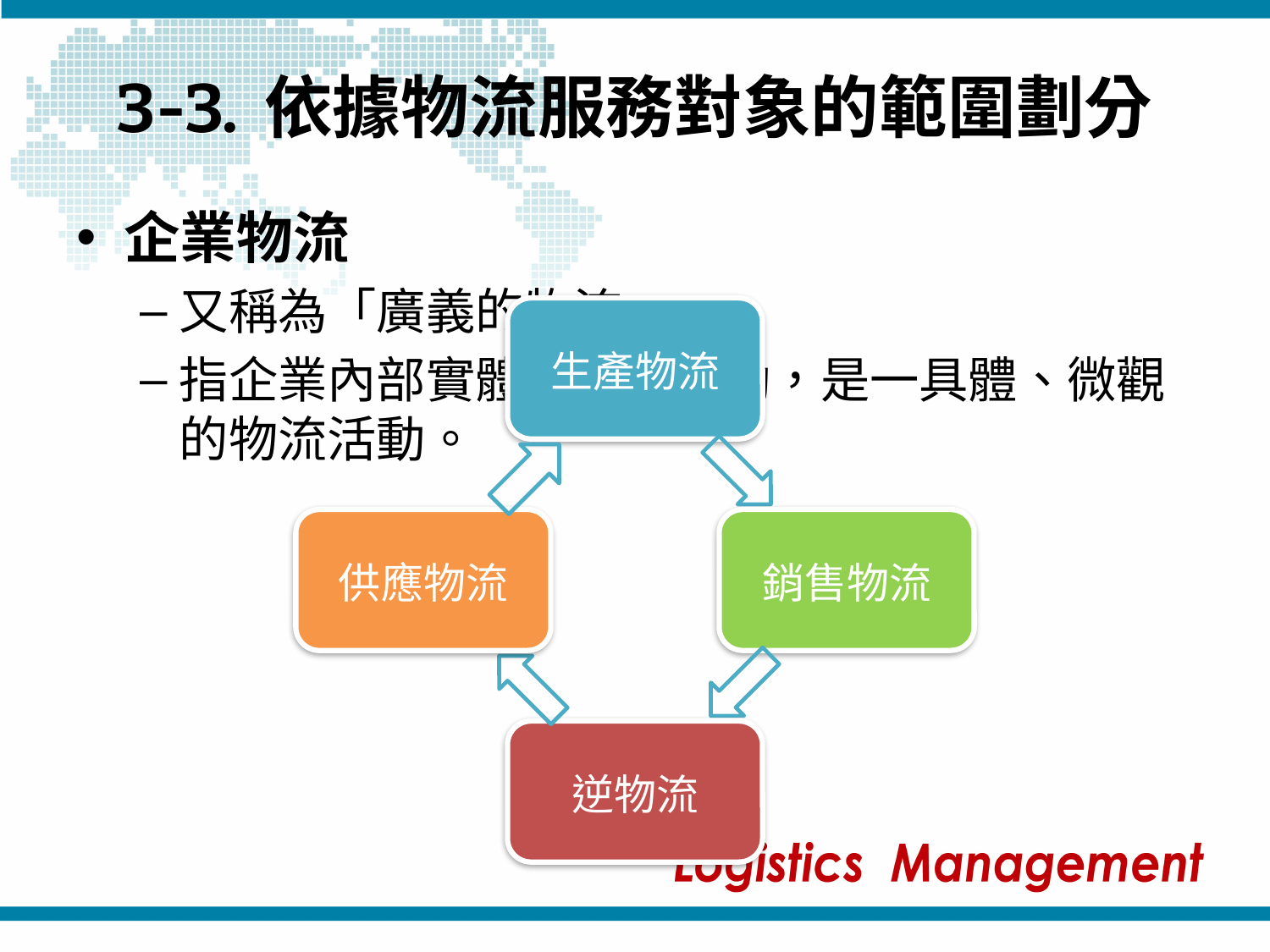

# 3-3. 依據物流服務對象的範圍劃分
企業物流
又稱為「廣義的物流」
指企業內部實體物質的流動，是一具體、微觀的物流活動。

生產物流
銷售物流
逆物流
供應物流